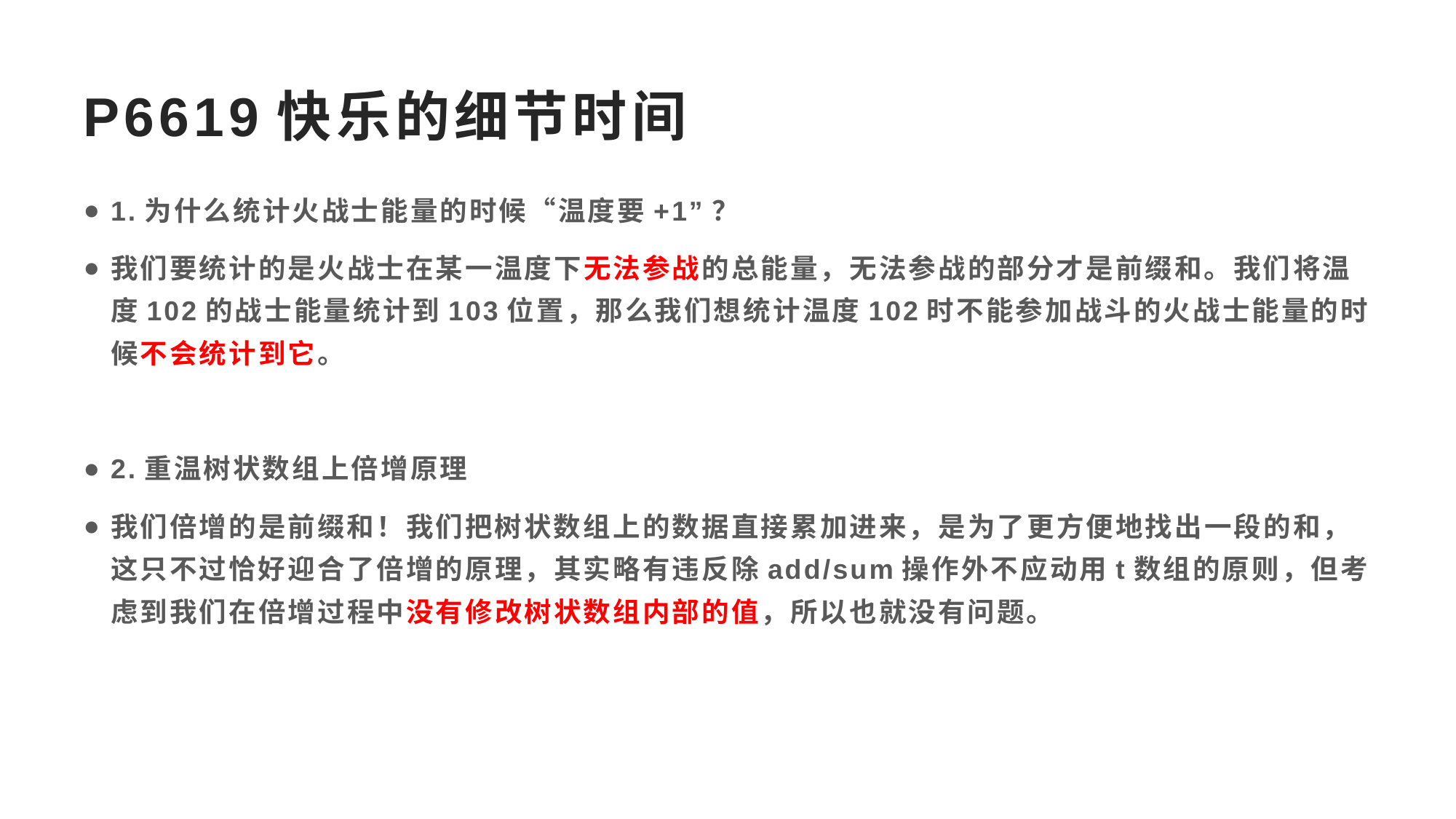

# P6619快乐的细节时间
1.为什么统计火战士能量的时候“温度要+1”？
我们要统计的是火战士在某一温度下无法参战的总能量，无法参战的部分才是前缀和。我们将温度102的战士能量统计到103位置，那么我们想统计温度102时不能参加战斗的火战士能量的时候不会统计到它。

2.重温树状数组上倍增原理
我们倍增的是前缀和！我们把树状数组上的数据直接累加进来，是为了更方便地找出一段的和，这只不过恰好迎合了倍增的原理，其实略有违反除add/sum操作外不应动用t数组的原则，但考虑到我们在倍增过程中没有修改树状数组内部的值，所以也就没有问题。